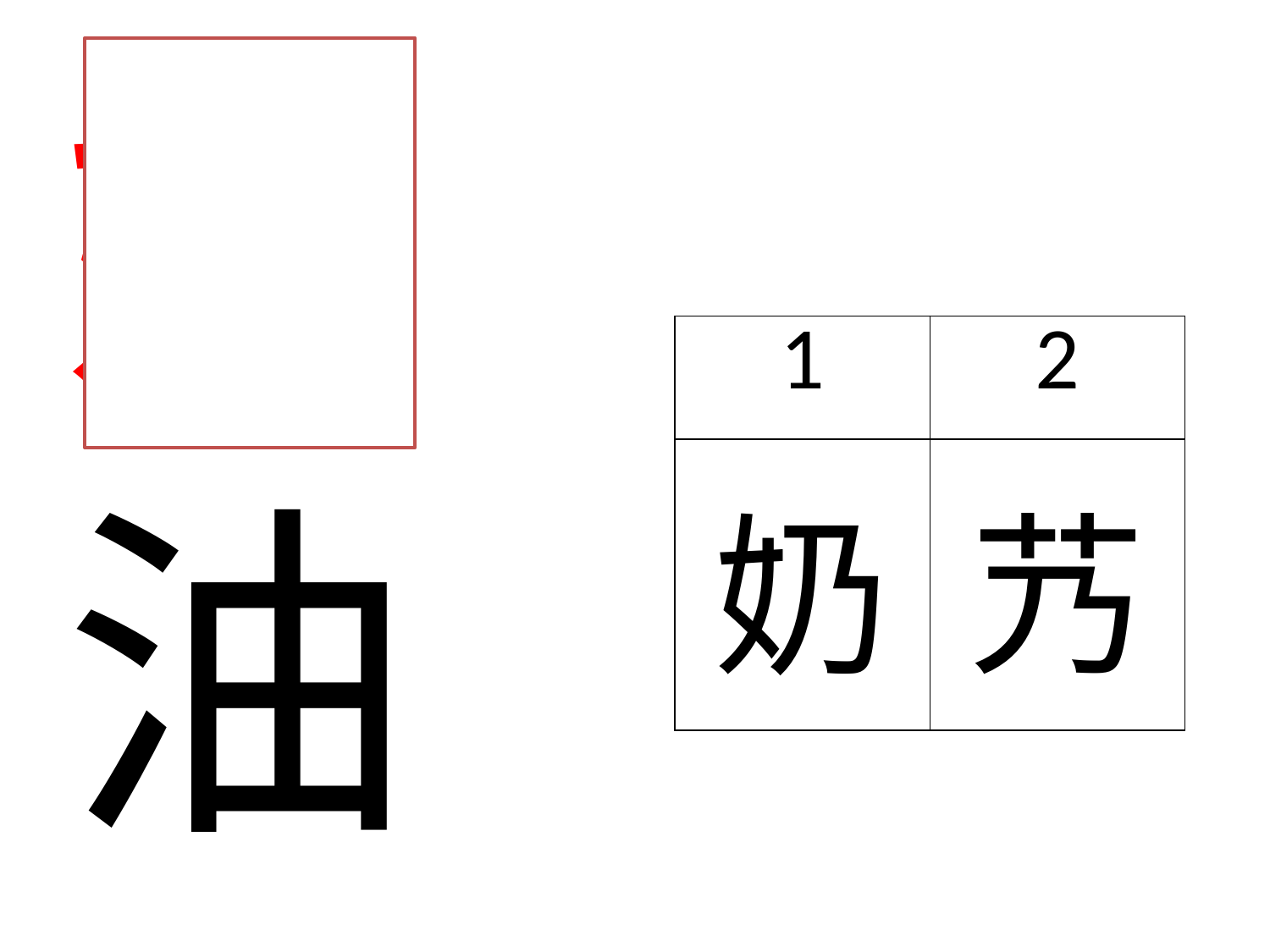

奶

| 1 | 2 |
| --- | --- |
| 奶 | 艿 |
油